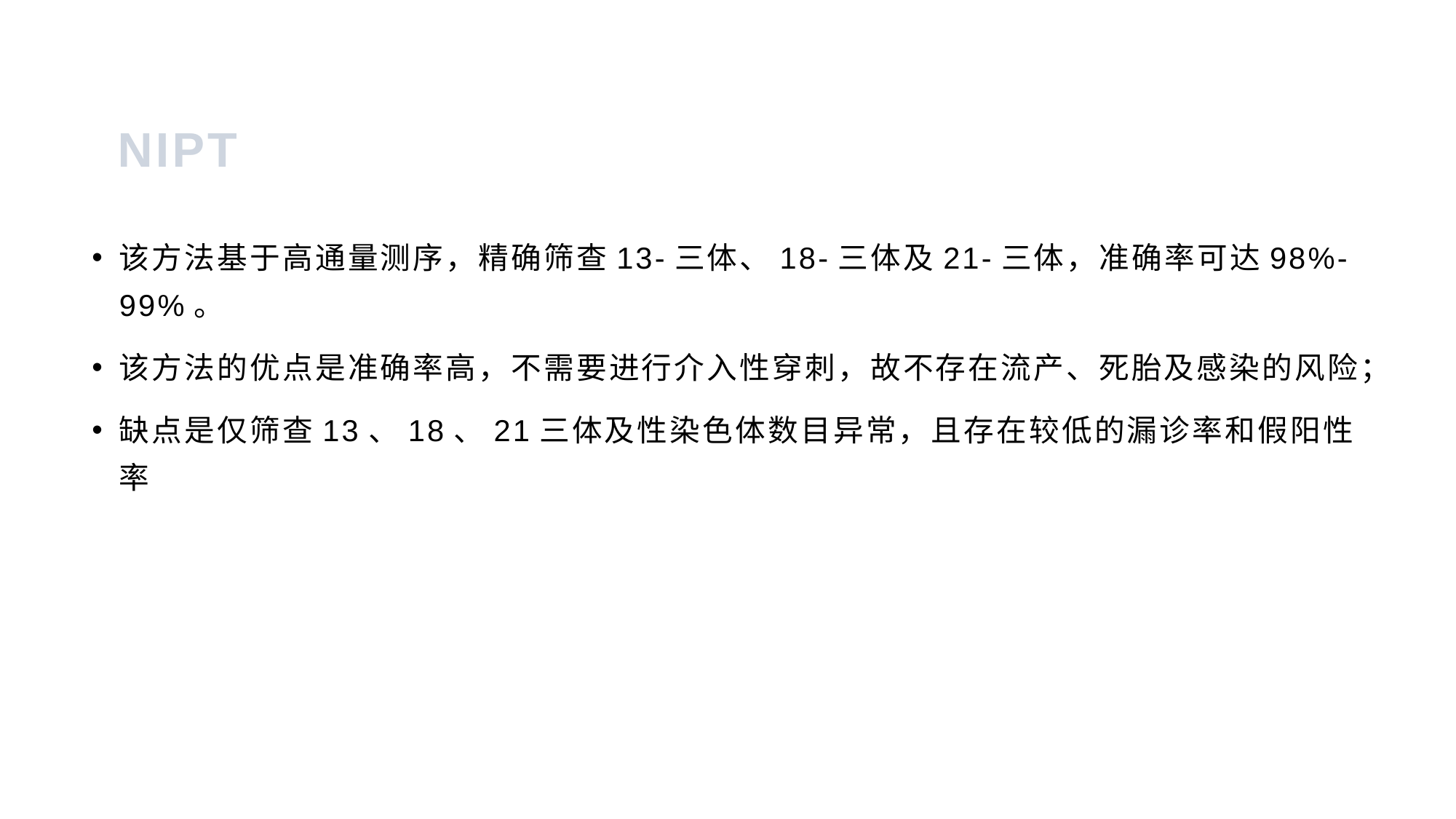

# NIPT

该方法基于高通量测序，精确筛查13-三体、18-三体及21-三体，准确率可达98%-99%。
该方法的优点是准确率高，不需要进行介入性穿刺，故不存在流产、死胎及感染的风险；
缺点是仅筛查13、18、21三体及性染色体数目异常，且存在较低的漏诊率和假阳性率